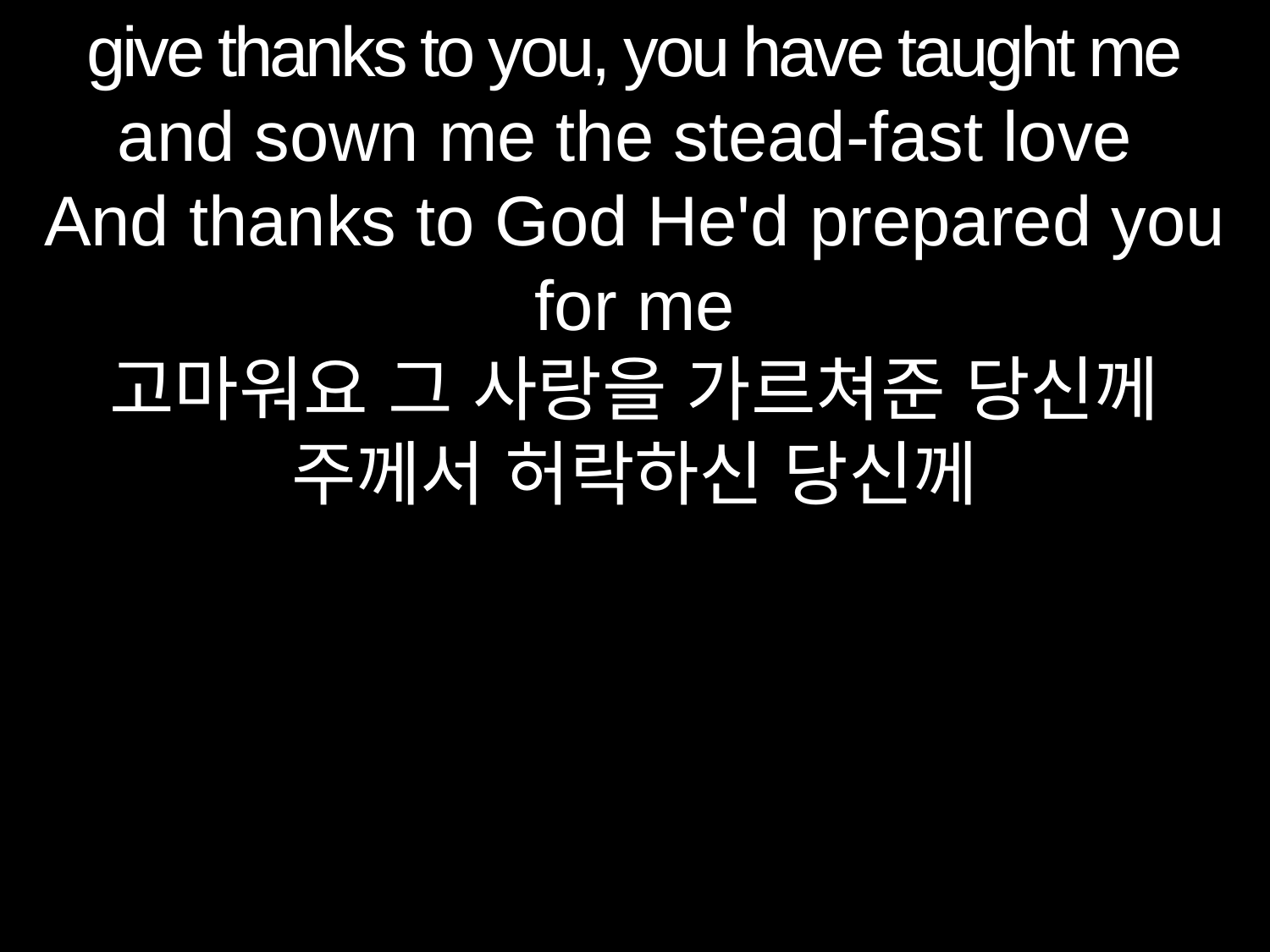

give thanks to you, you have taught me
and sown me the stead-fast love
And thanks to God He'd prepared you for me
고마워요 그 사랑을 가르쳐준 당신께
주께서 허락하신 당신께